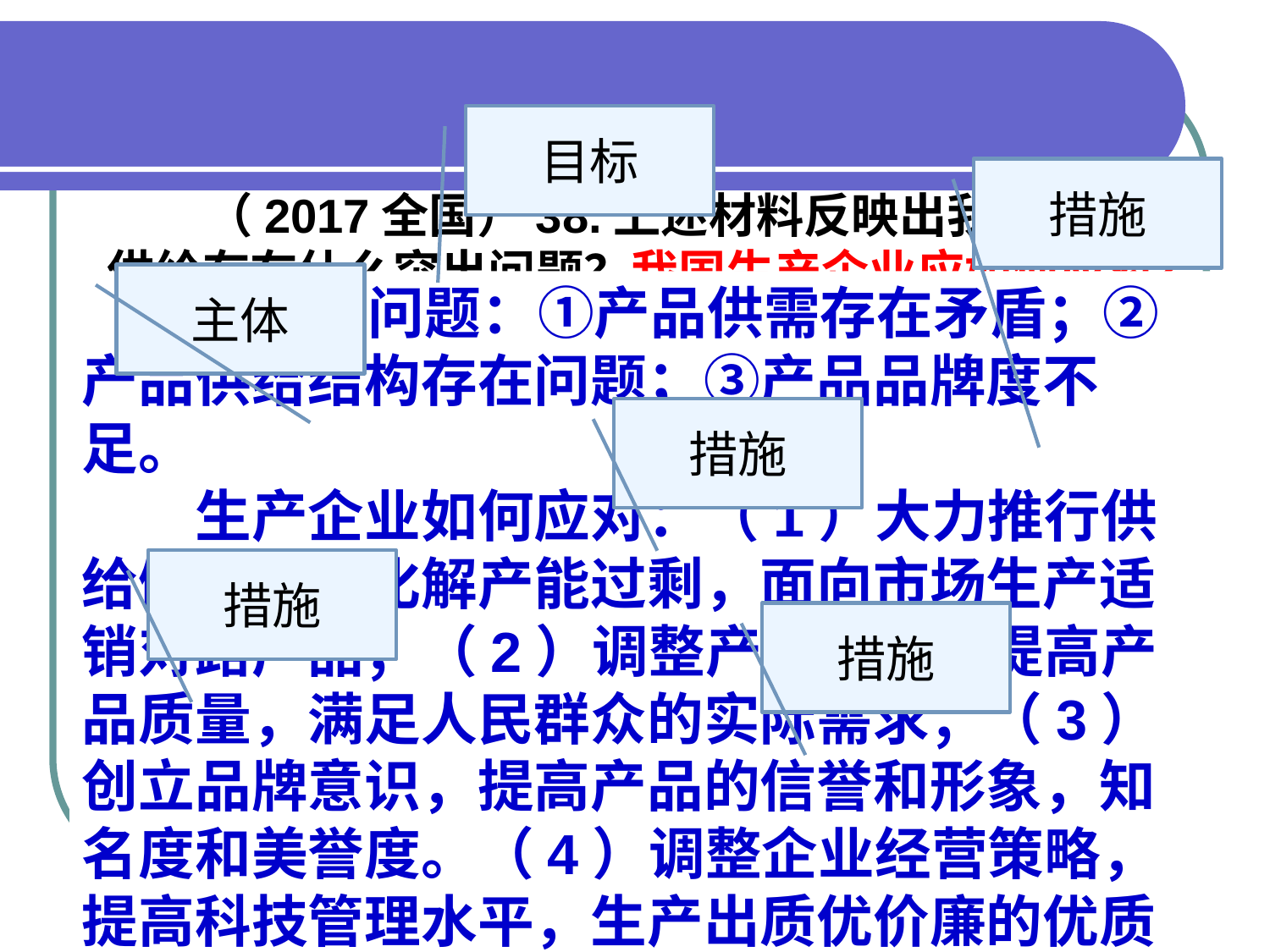

目标
措施
措施
措施
措施
        （2017全国）38.上述材料反映出我国消费品供给存在什么突出问题？我国生产企业应如何应对？
主体
        答案：问题：①产品供需存在矛盾；②产品供给结构存在问题；③产品品牌度不足。
　　生产企业如何应对：（1）大力推行供给侧改革，化解产能过剩，面向市场生产适销对路产品；（2）调整产品结构，提高产品质量，满足人民群众的实际需求；（3）创立品牌意识，提高产品的信誉和形象，知名度和美誉度。（4）调整企业经营策略，提高科技管理水平，生产出质优价廉的优质产品。